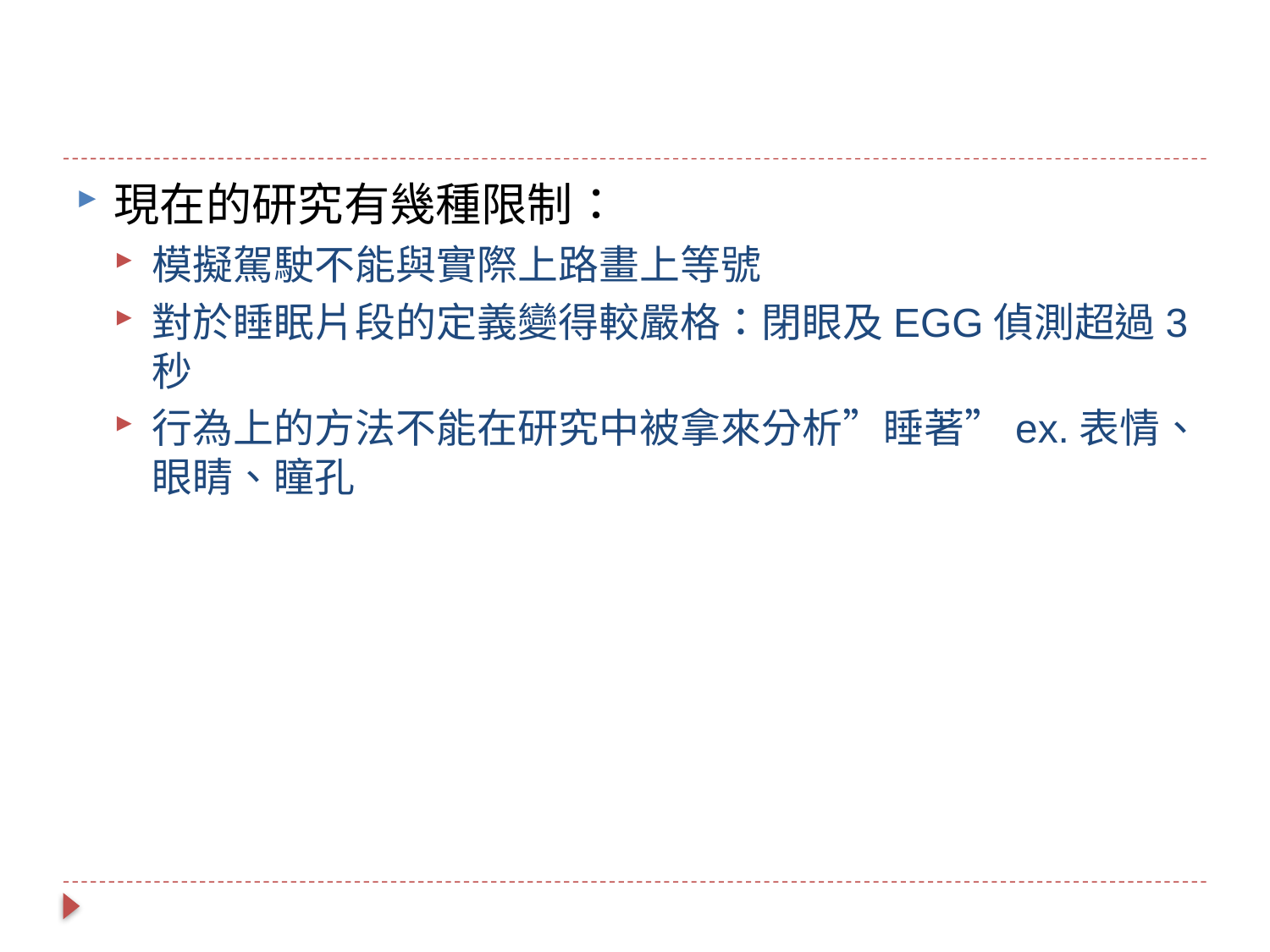

#
現在的研究有幾種限制：
模擬駕駛不能與實際上路畫上等號
對於睡眠片段的定義變得較嚴格：閉眼及EGG偵測超過3秒
行為上的方法不能在研究中被拿來分析”睡著”ex.表情、眼睛、瞳孔